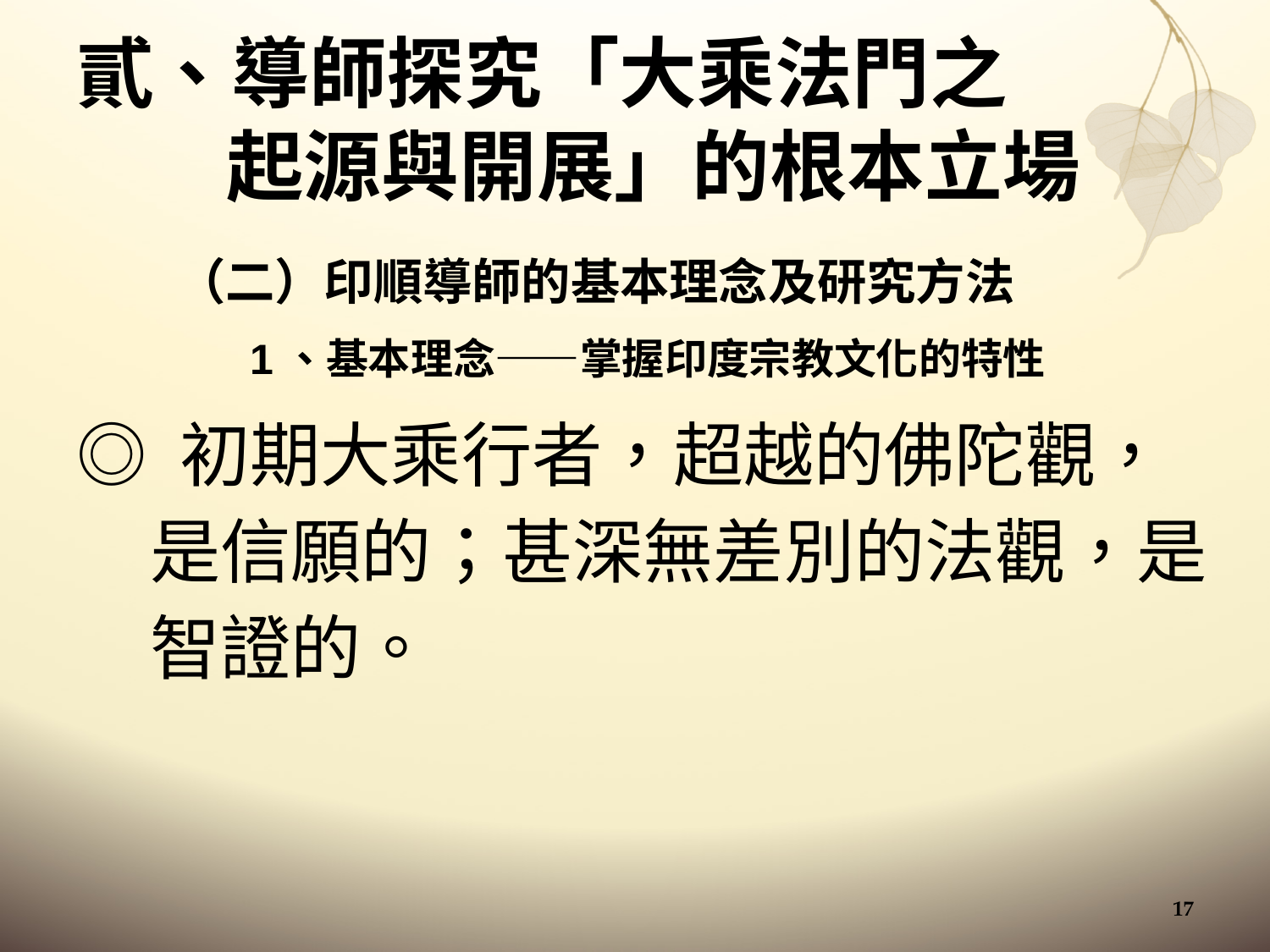

# 貳、導師探究「大乘法門之起源與開展」的根本立場
（二）印順導師的基本理念及研究方法
1、基本理念——掌握印度宗教文化的特性
◎ 初期大乘行者，超越的佛陀觀，是信願的；甚深無差別的法觀，是智證的。
17